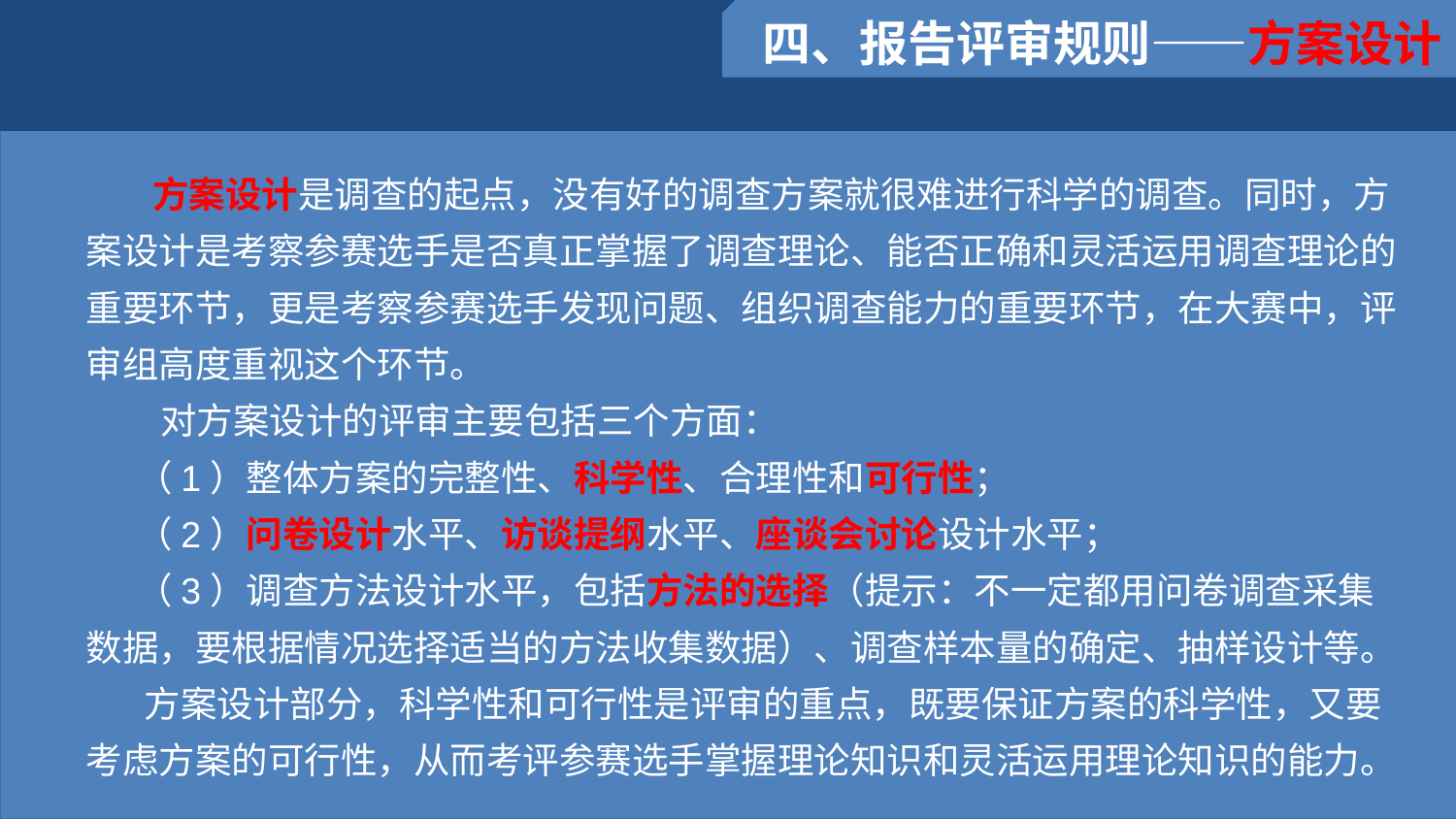

四、报告评审规则——方案设计

       方案设计是调查的起点，没有好的调查方案就很难进行科学的调查。同时，方案设计是考察参赛选手是否真正掌握了调查理论、能否正确和灵活运用调查理论的重要环节，更是考察参赛选手发现问题、组织调查能力的重要环节，在大赛中，评审组高度重视这个环节。
        对方案设计的评审主要包括三个方面：
     （1）整体方案的完整性、科学性、合理性和可行性；
     （2）问卷设计水平、访谈提纲水平、座谈会讨论设计水平；
     （3）调查方法设计水平，包括方法的选择（提示：不一定都用问卷调查采集数据，要根据情况选择适当的方法收集数据）、调查样本量的确定、抽样设计等。
      方案设计部分，科学性和可行性是评审的重点，既要保证方案的科学性，又要考虑方案的可行性，从而考评参赛选手掌握理论知识和灵活运用理论知识的能力。